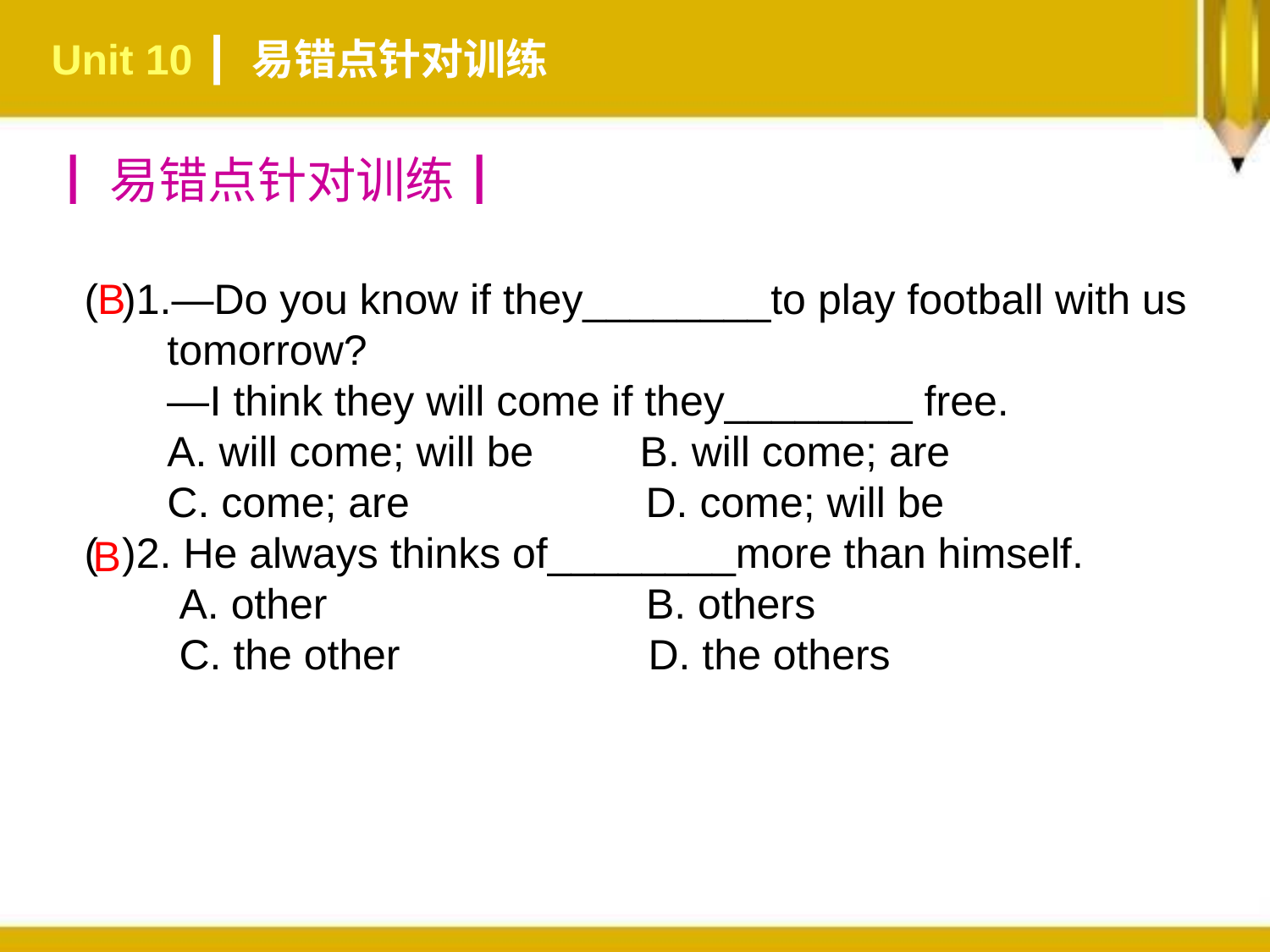

Unit 10 ┃ 易错点针对训练
┃易错点针对训练┃
(  )1.—Do you know if they________to play football with us
       tomorrow?
       —I think they will come if they________ free.
       A. will come; will be         B. will come; are
       C. come; are                    D. come; will be
(  )2. He always thinks of________more than himself.
        A. other                           B. others
        C. the other                     D. the others
B
 B